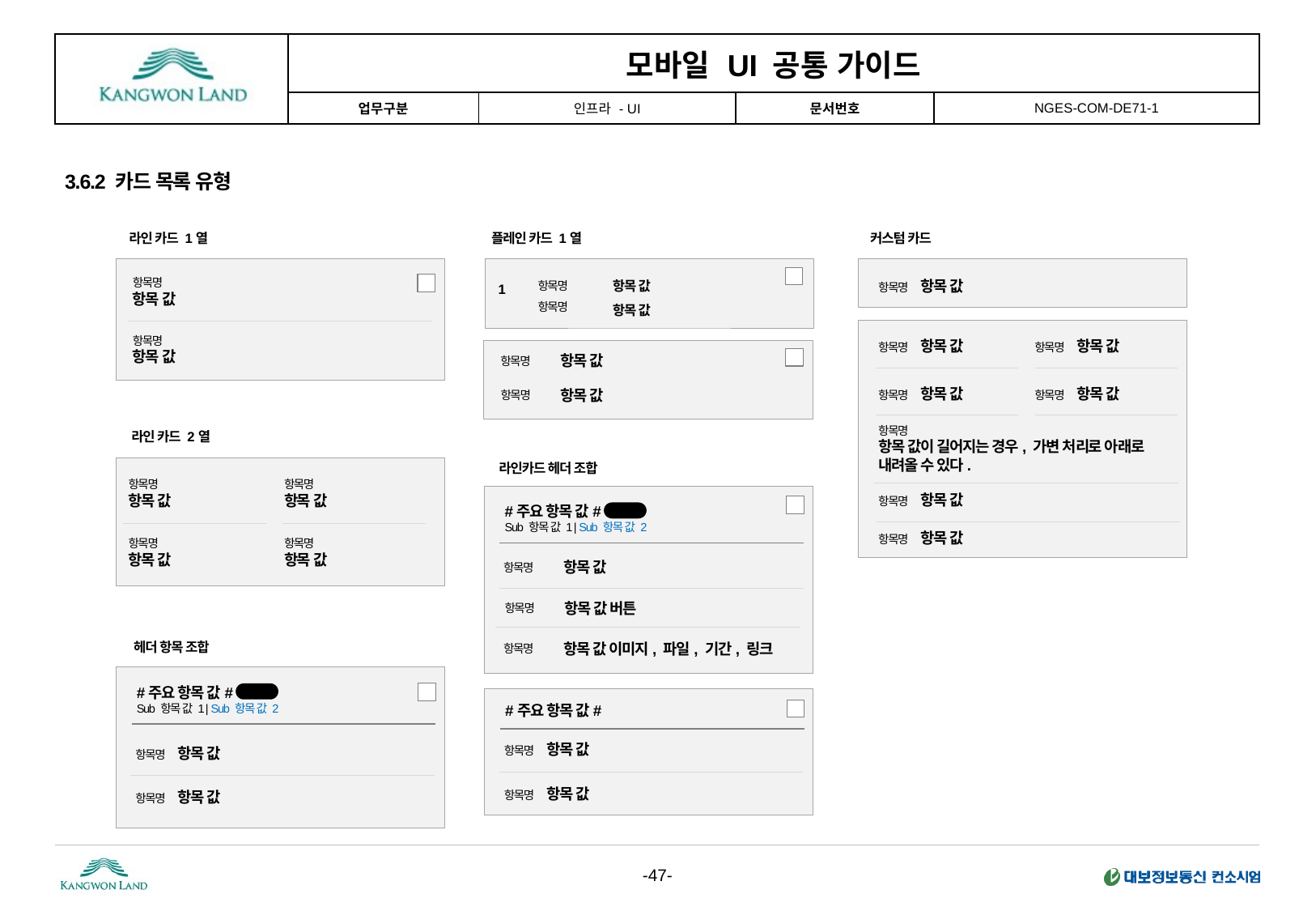

3.6.2 카드 목록 유형
라인 카드 1열
플레인 카드 1열
커스텀 카드

항목 값
항목 값
항목명
항목명
1

항목명
항목 값
항목명     항목 값

항목명
항목 값
항목명     항목 값
항목명     항목 값

항목 값
항목명

항목명     항목 값
항목명     항목 값
항목 값
항목명
항목명
항목 값이 길어지는 경우, 가변 처리로 아래로 내려올 수 있다.
라인 카드 2열
라인카드 헤더 조합

항목명
항목 값
항목명
항목 값
항목명     항목 값

#주요 항목 값#
Sub 항목 값 1 | Sub 항목 값 2

TAG
항목명     항목 값
항목명
항목 값
항목명
항목 값
항목 값
항목명
항목 값 버튼
항목명
헤더 항목 조합
항목 값 이미지, 파일, 기간, 링크
항목명

#주요 항목 값#
Sub 항목 값 1 | Sub 항목 값 2

TAG

#주요 항목 값#

항목명     항목 값
항목명     항목 값
항목명     항목 값
항목명     항목 값